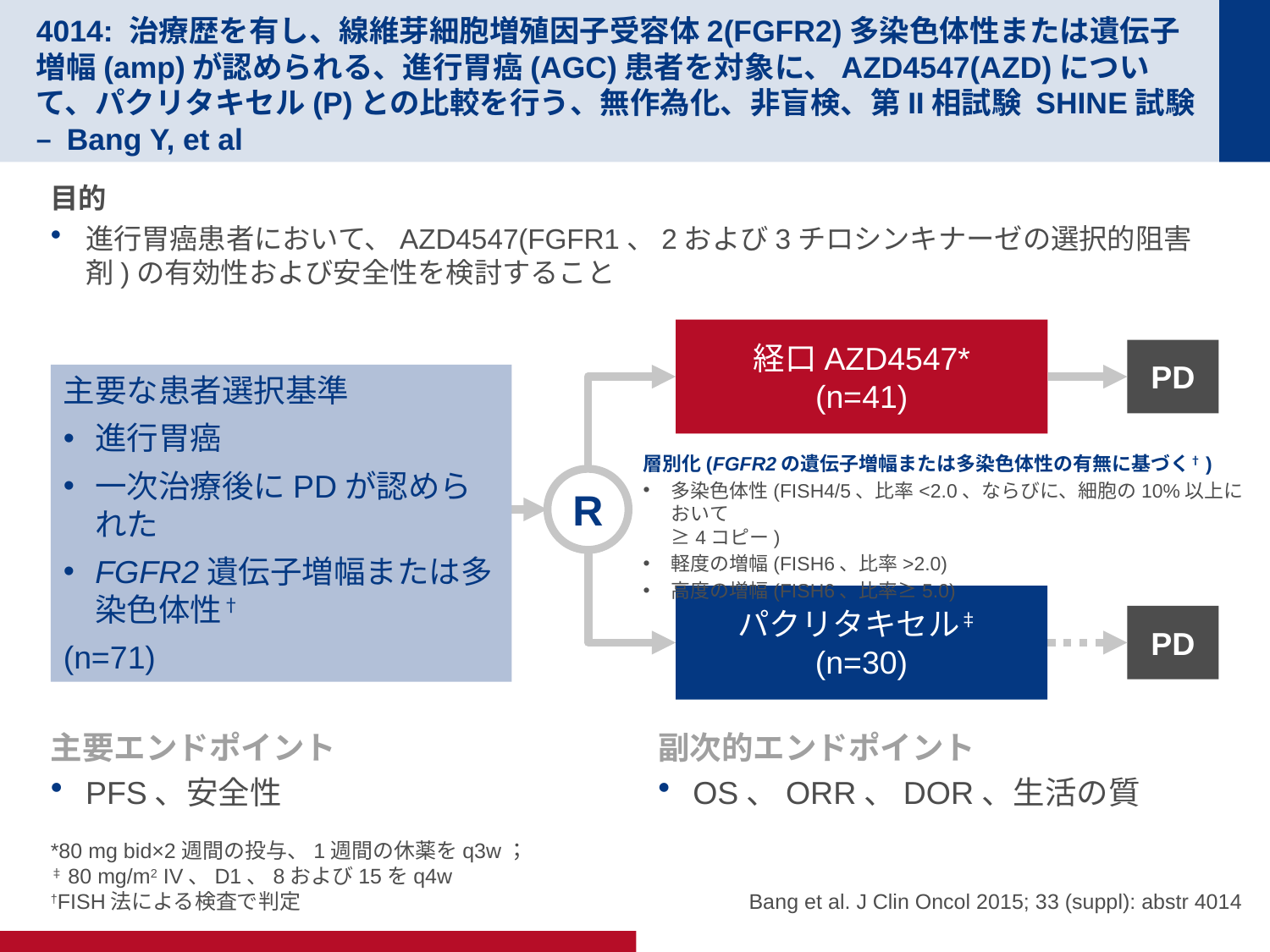

# 4014: 治療歴を有し、線維芽細胞増殖因子受容体2(FGFR2)多染色体性または遺伝子 増幅(amp)が認められる、進行胃癌(AGC)患者を対象に、AZD4547(AZD)について、パクリタキセル(P)との比較を行う、無作為化、非盲検、第II相試験 SHINE試験 – Bang Y, et al
目的
進行胃癌患者において、AZD4547(FGFR1、2および3チロシンキナーゼの選択的阻害剤)の有効性および安全性を検討すること
経口AZD4547*
(n=41)
PD
主要な患者選択基準
進行胃癌
一次治療後にPDが認められた
FGFR2遺伝子増幅または多染色体性†
(n=71)

層別化(FGFR2の遺伝子増幅または多染色体性の有無に基づく†)
多染色体性(FISH4/5、比率<2.0、ならびに、細胞の10%以上において
≥4コピー)
軽度の増幅(FISH6、比率>2.0)
高度の増幅(FISH6、比率≥5.0)

R
パクリタキセル‡
(n=30)
PD
主要エンドポイント
PFS、安全性

副次的エンドポイント
OS、ORR、DOR、生活の質
*80 mg bid×2週間の投与、1週間の休薬をq3w；
‡80 mg/m2 IV、D1、8および15をq4w
†FISH法による検査で判定
Bang et al. J Clin Oncol 2015; 33 (suppl): abstr 4014